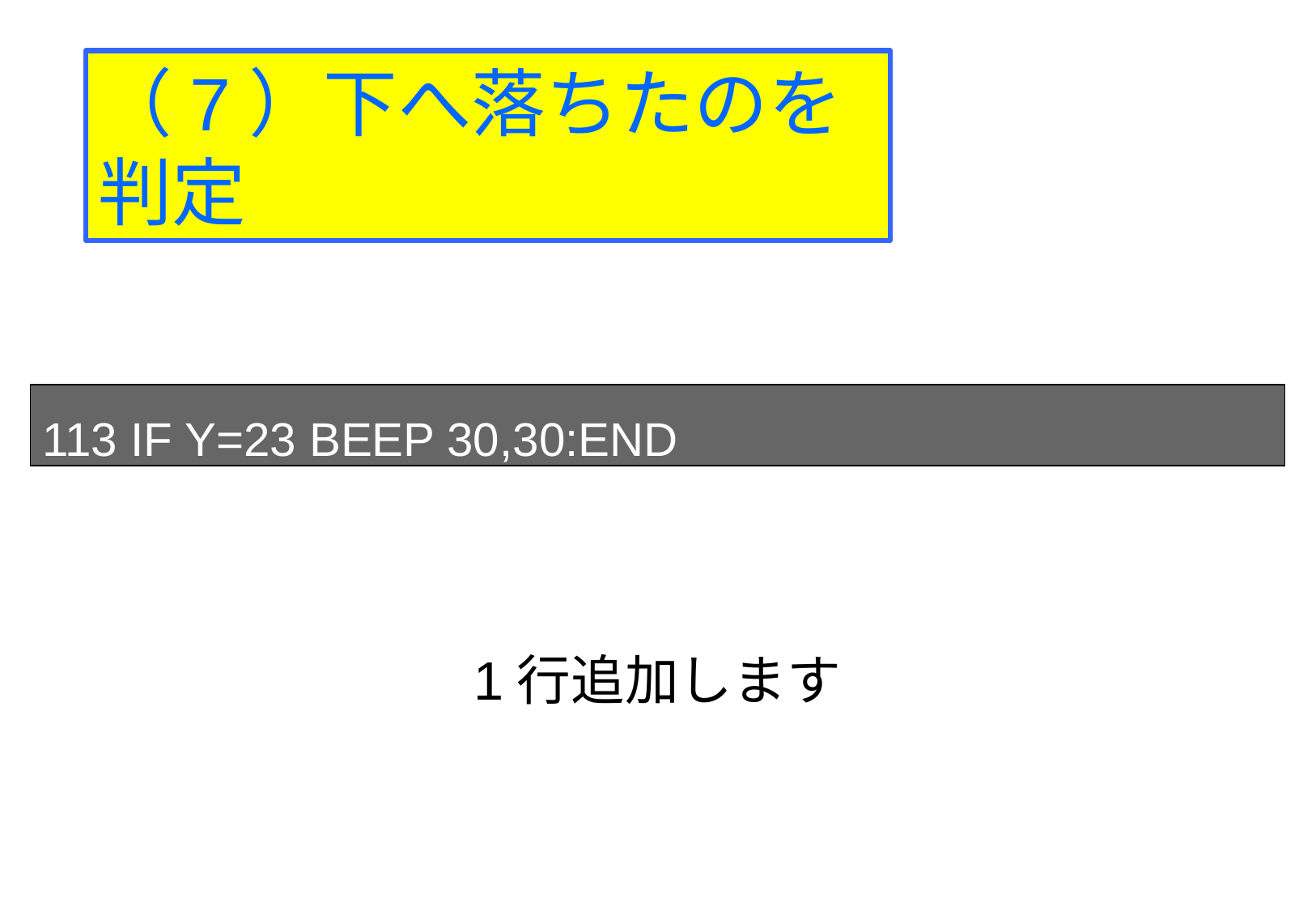

（7）下へ落ちたのを判定
113 IF Y=23 BEEP 30,30:END
1行追加します